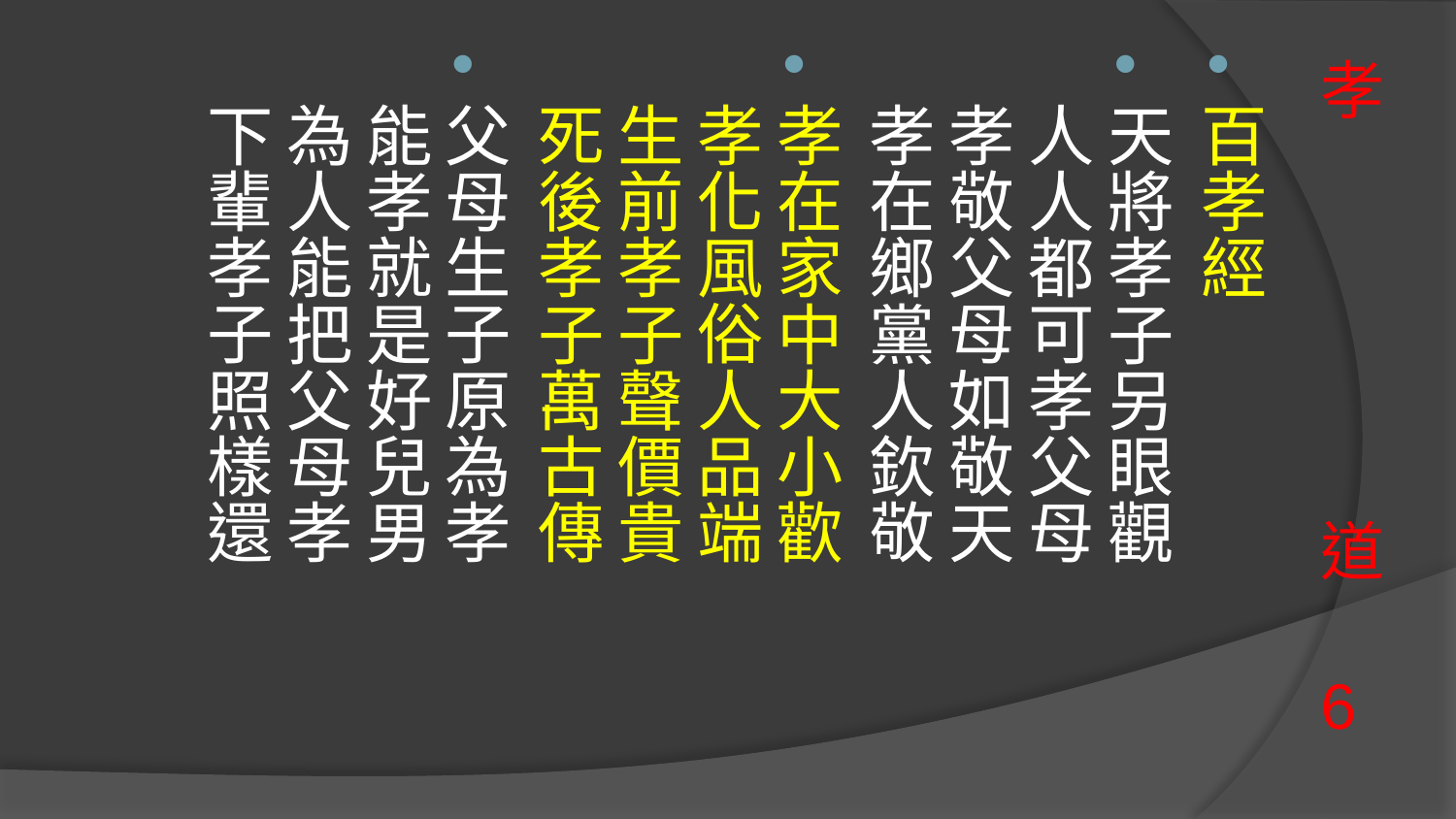

百孝經
天將孝子另眼觀            人人都可孝父母              孝敬父母如敬天            孝在鄉黨人欽敬
孝在家中大小歡            孝化風俗人品端            生前孝子聲價貴            死後孝子萬古傳
父母生子原為孝            能孝就是好兒男             為人能把父母孝            下輩孝子照樣還

# 孝 道 6